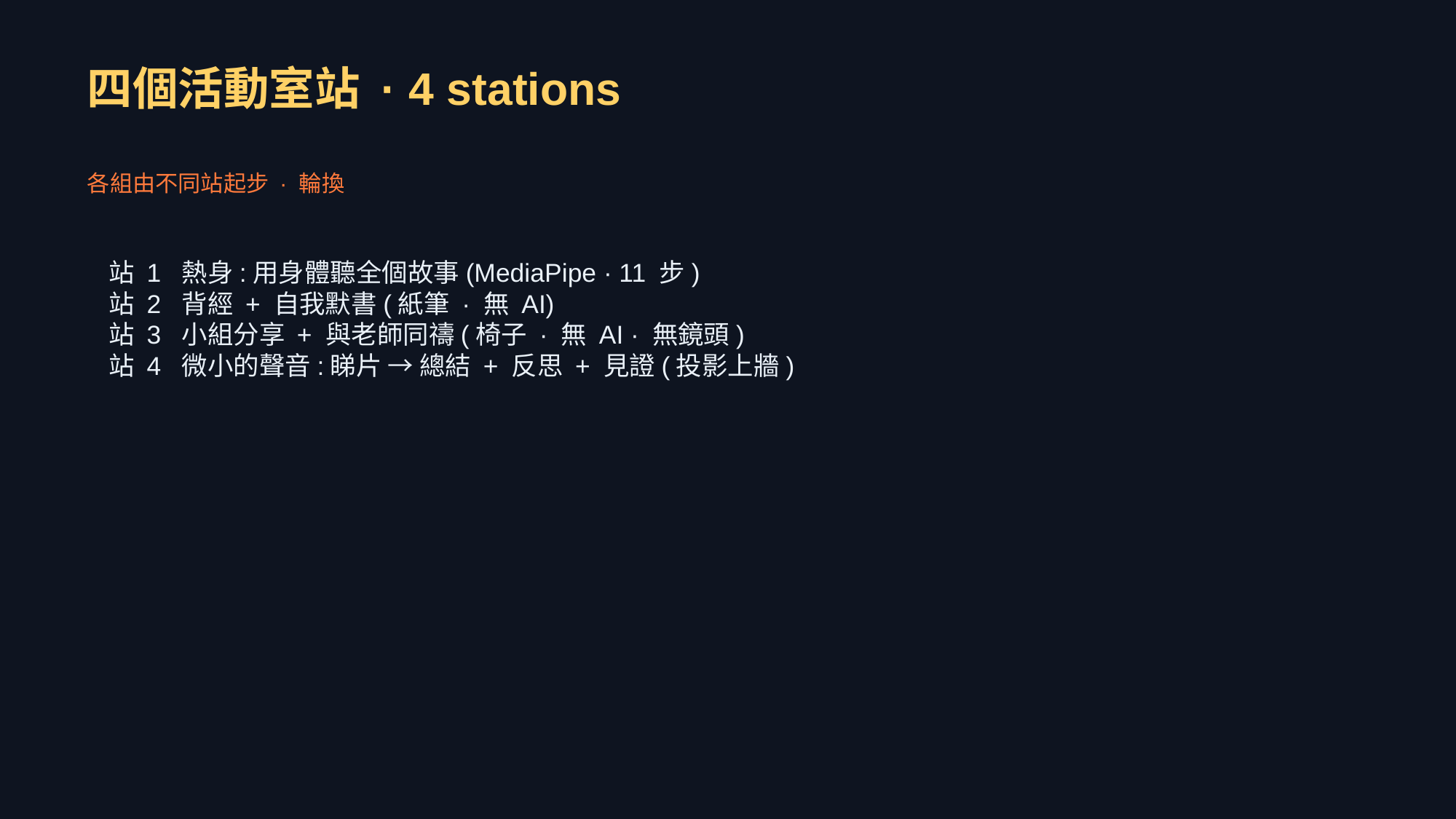

四個活動室站 · 4 stations
各組由不同站起步 · 輪換
站 1  熱身:用身體聽全個故事(MediaPipe · 11 步)
站 2  背經 + 自我默書(紙筆 · 無 AI)
站 3  小組分享 + 與老師同禱(椅子 · 無 AI · 無鏡頭)
站 4  微小的聲音:睇片 → 總結 + 反思 + 見證(投影上牆)